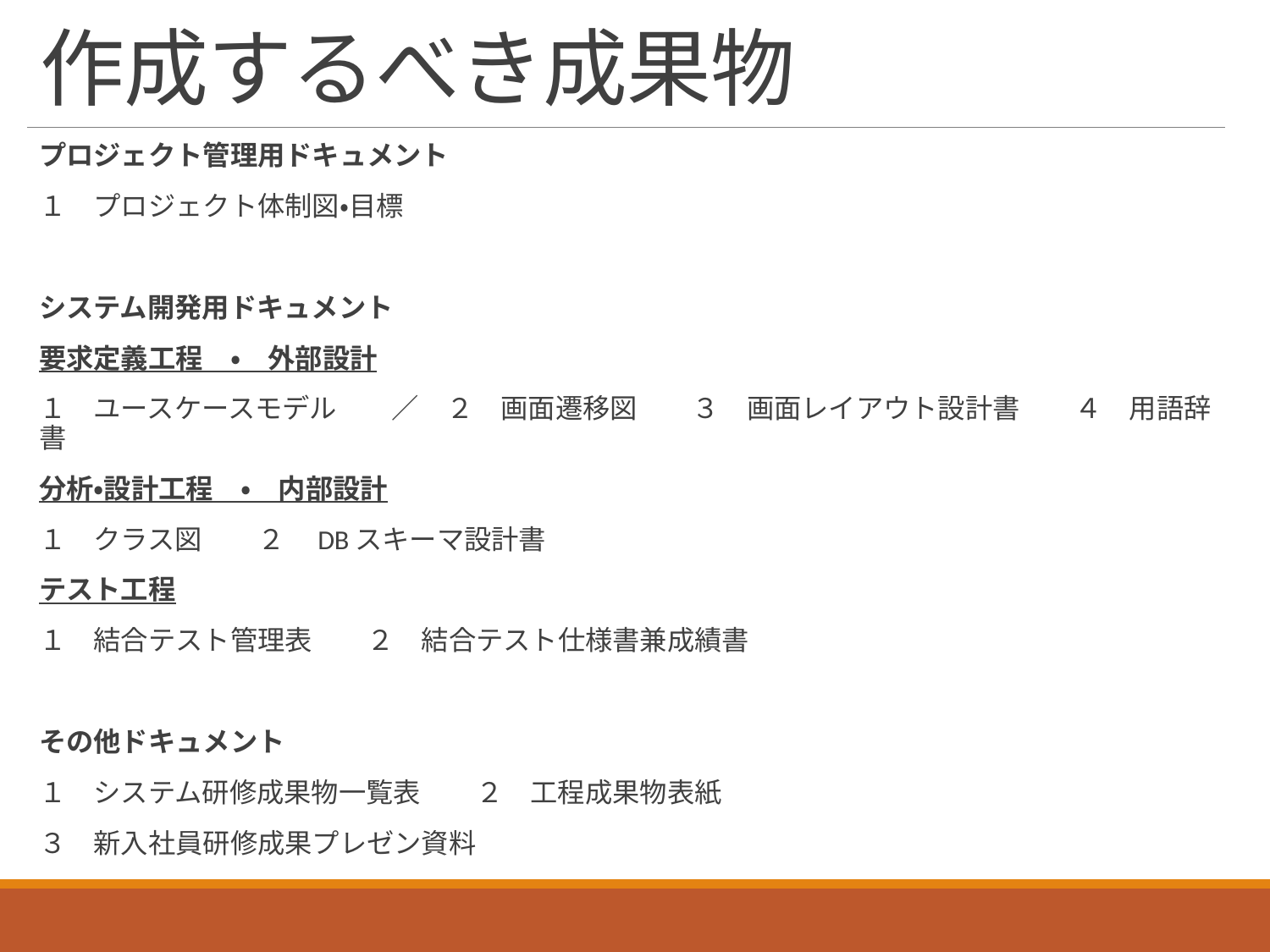

# 作成するべき成果物
プロジェクト管理用ドキュメント
１　プロジェクト体制図・目標

システム開発用ドキュメント
要求定義工程　・　外部設計
１　ユースケースモデル　　／　２　画面遷移図　　３　画面レイアウト設計書　　４　用語辞書
分析・設計工程　・　内部設計
１　クラス図　		２　DBスキーマ設計書
テスト工程
１　結合テスト管理表　	２　結合テスト仕様書兼成績書

その他ドキュメント
１　システム研修成果物一覧表　	２　工程成果物表紙
３　新入社員研修成果プレゼン資料